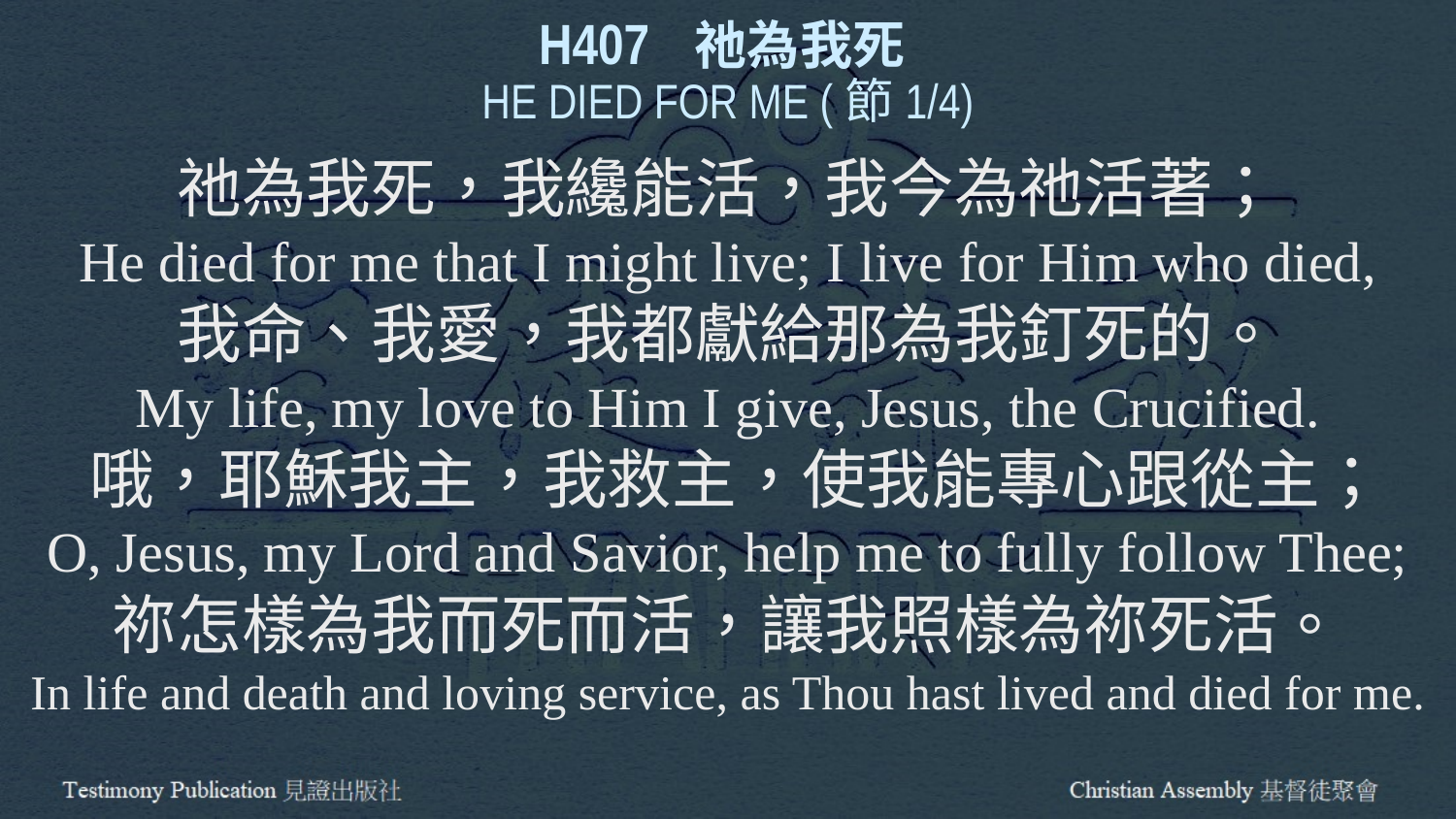

H407  祂為我死
HE DIED FOR ME (節1/4)
祂為我死，我纔能活，我今為祂活著；
He died for me that I might live; I live for Him who died,
我命、我愛，我都獻給那為我釘死的。
My life, my love to Him I give, Jesus, the Crucified.
 哦，耶穌我主，我救主，使我能專心跟從主；
O, Jesus, my Lord and Savior, help me to fully follow Thee;
祢怎樣為我而死而活，讓我照樣為祢死活。
In life and death and loving service, as Thou hast lived and died for me.